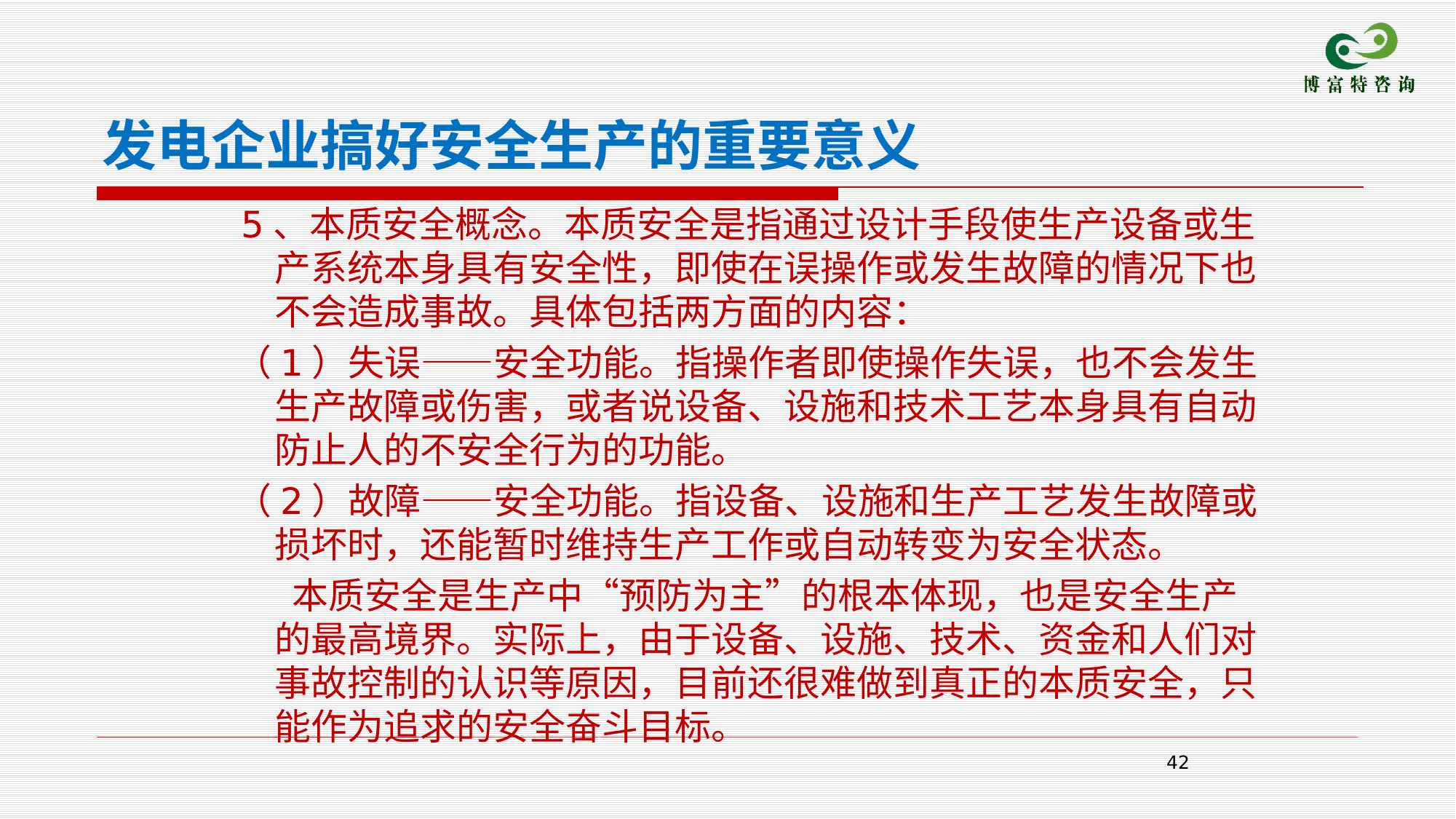

发电企业搞好安全生产的重要意义
  5、本质安全概念。本质安全是指通过设计手段使生产设备或生产系统本身具有安全性，即使在误操作或发生故障的情况下也不会造成事故。具体包括两方面的内容：
 （1）失误——安全功能。指操作者即使操作失误，也不会发生生产故障或伤害，或者说设备、设施和技术工艺本身具有自动防止人的不安全行为的功能。
 （2）故障——安全功能。指设备、设施和生产工艺发生故障或损坏时，还能暂时维持生产工作或自动转变为安全状态。
        本质安全是生产中“预防为主”的根本体现，也是安全生产的最高境界。实际上，由于设备、设施、技术、资金和人们对事故控制的认识等原因，目前还很难做到真正的本质安全，只能作为追求的安全奋斗目标。

42